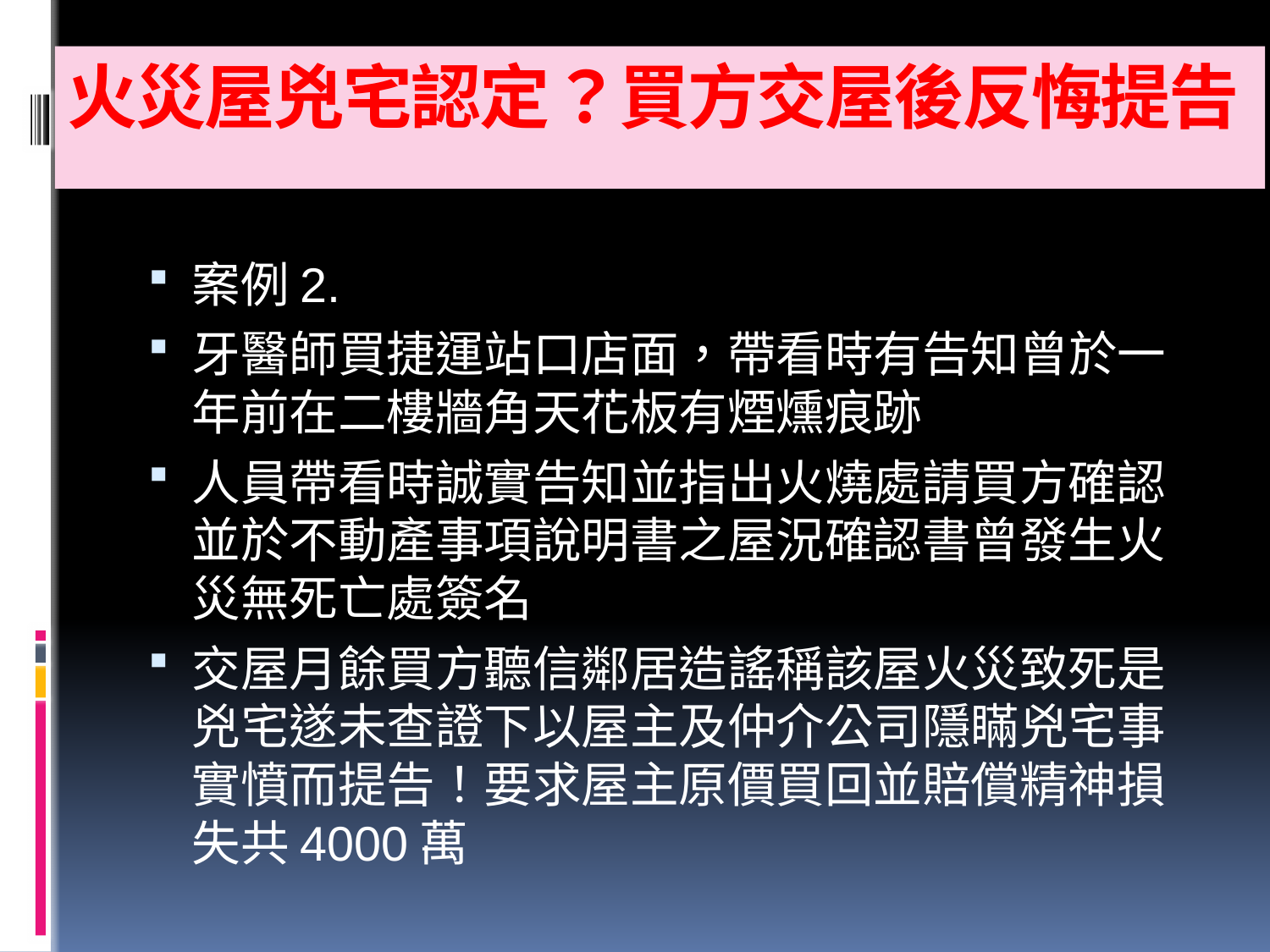

# 火災屋兇宅認定？買方交屋後反悔提告
案例2.
牙醫師買捷運站口店面，帶看時有告知曾於一年前在二樓牆角天花板有煙燻痕跡
人員帶看時誠實告知並指出火燒處請買方確認並於不動產事項說明書之屋況確認書曾發生火災無死亡處簽名
交屋月餘買方聽信鄰居造謠稱該屋火災致死是兇宅遂未查證下以屋主及仲介公司隱瞞兇宅事實憤而提告！要求屋主原價買回並賠償精神損失共4000萬